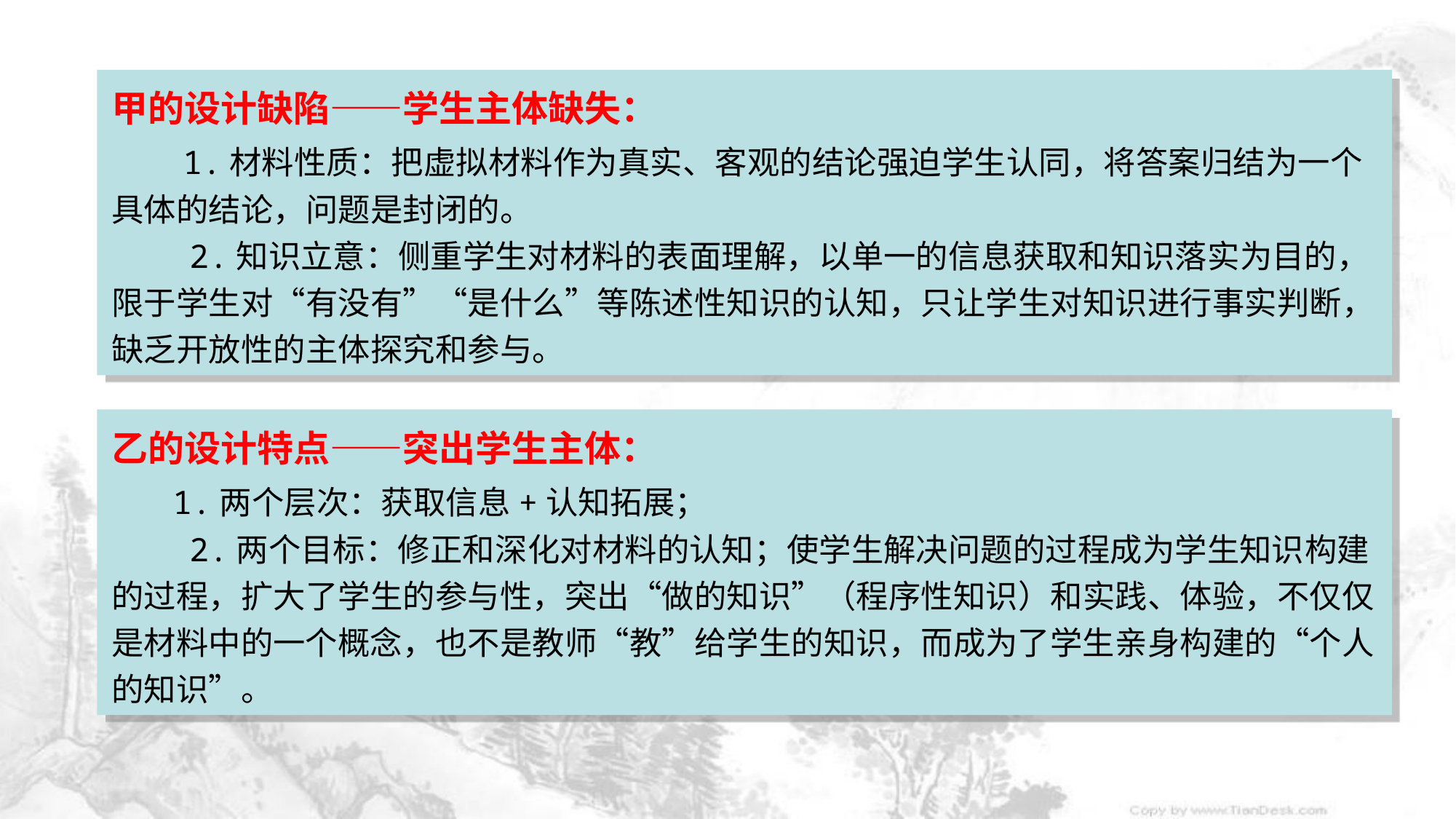

甲的设计缺陷——学生主体缺失：
       1.材料性质：把虚拟材料作为真实、客观的结论强迫学生认同，将答案归结为一个具体的结论，问题是封闭的。
    2.知识立意：侧重学生对材料的表面理解，以单一的信息获取和知识落实为目的，限于学生对“有没有”“是什么”等陈述性知识的认知，只让学生对知识进行事实判断，缺乏开放性的主体探究和参与。
乙的设计特点——突出学生主体：
      1.两个层次：获取信息+认知拓展；
    2.两个目标：修正和深化对材料的认知；使学生解决问题的过程成为学生知识构建的过程，扩大了学生的参与性，突出“做的知识”（程序性知识）和实践、体验，不仅仅是材料中的一个概念，也不是教师“教”给学生的知识，而成为了学生亲身构建的“个人的知识”。